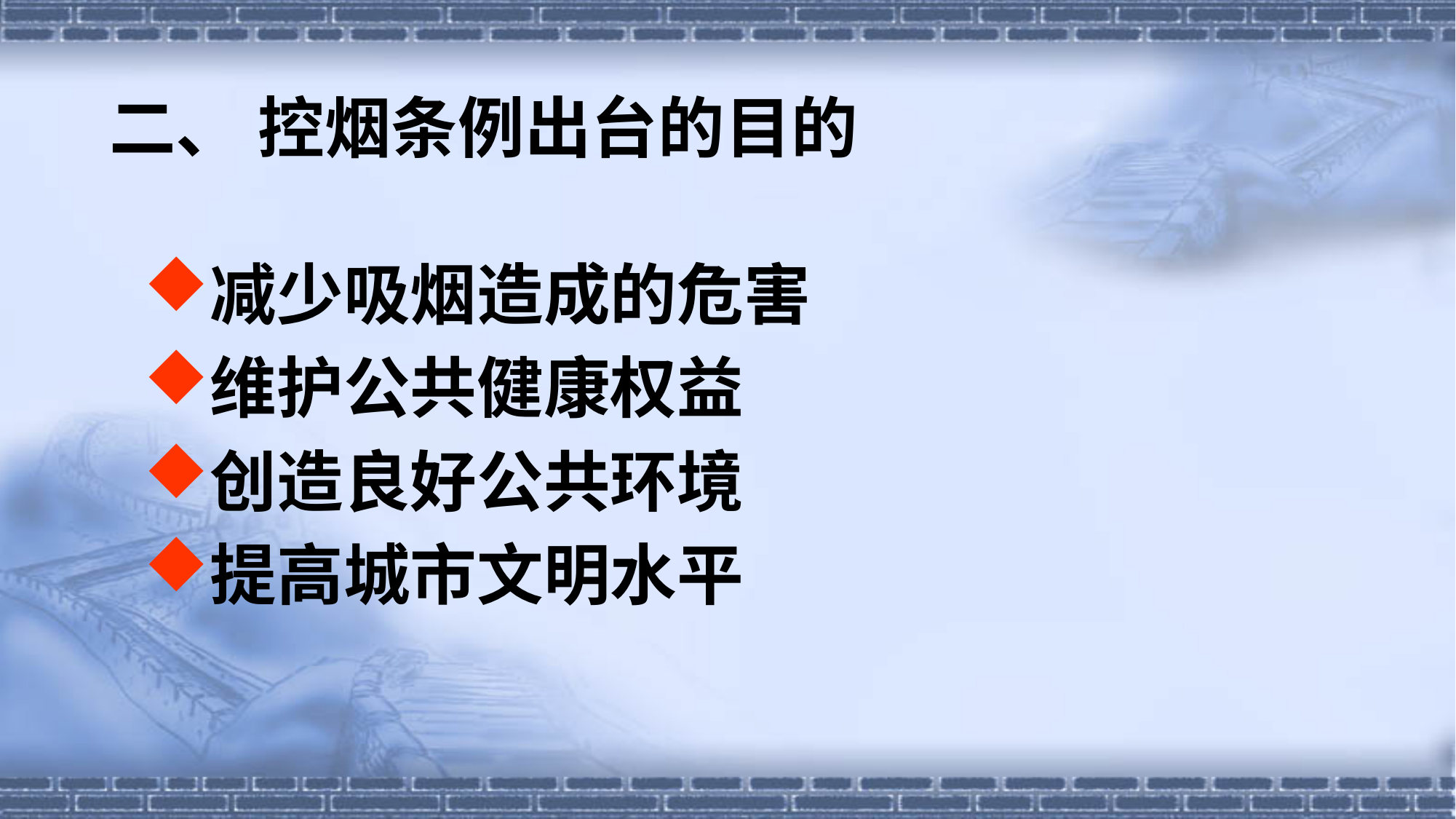

二、 控烟条例出台的目的
减少吸烟造成的危害
维护公共健康权益
创造良好公共环境
提高城市文明水平